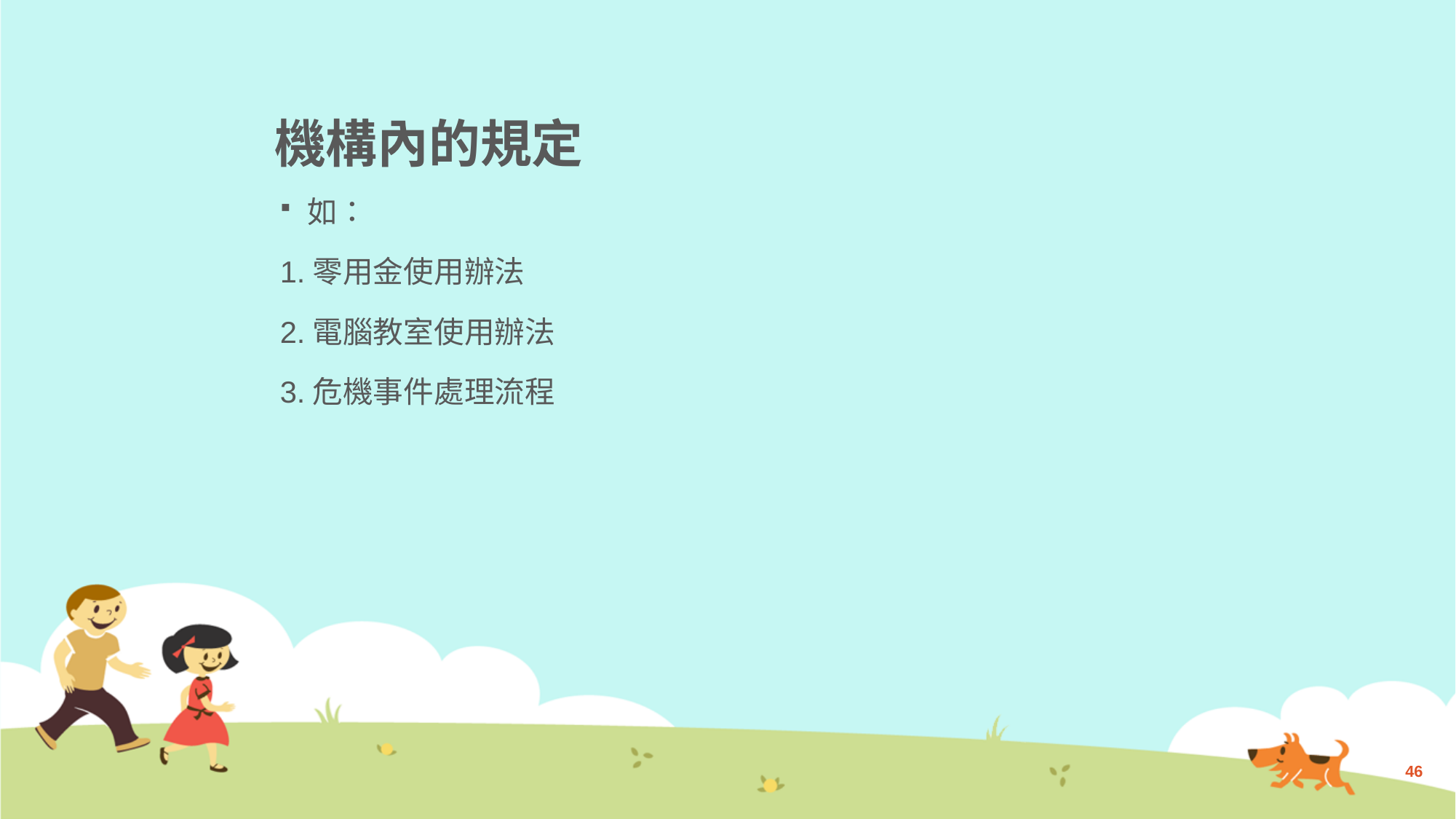

# 機構內的規定
如：
1.零用金使用辦法
2.電腦教室使用辦法
3.危機事件處理流程
46